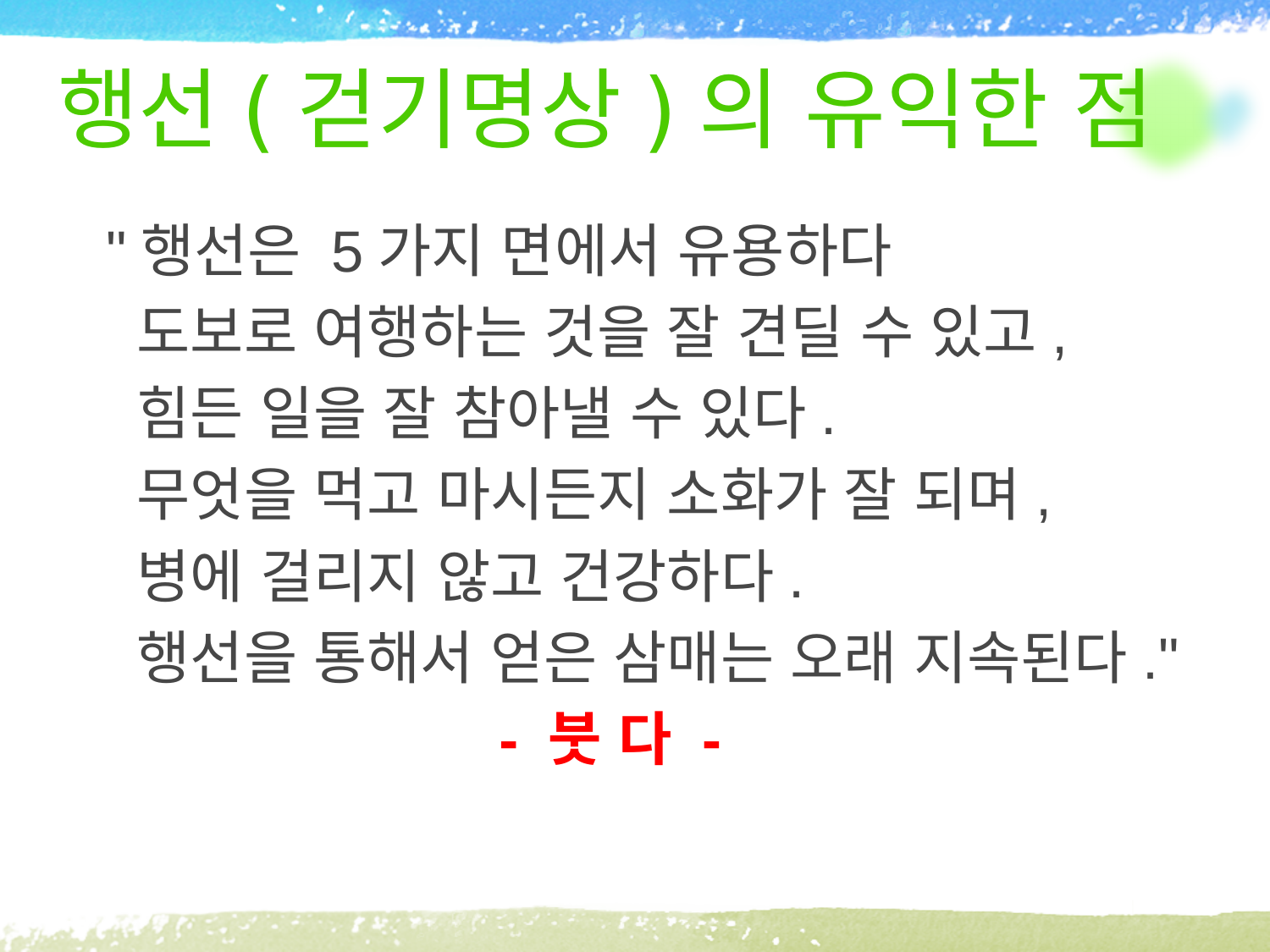

# 행선(걷기명상)의 유익한 점

   "행선은 5가지 면에서 유용하다
    도보로 여행하는 것을 잘 견딜 수 있고,
    힘든 일을 잘 참아낼 수 있다.
    무엇을 먹고 마시든지 소화가 잘 되며,
    병에 걸리지 않고 건강하다.
    행선을 통해서 얻은 삼매는 오래 지속된다."
                                     - 붓 다 -